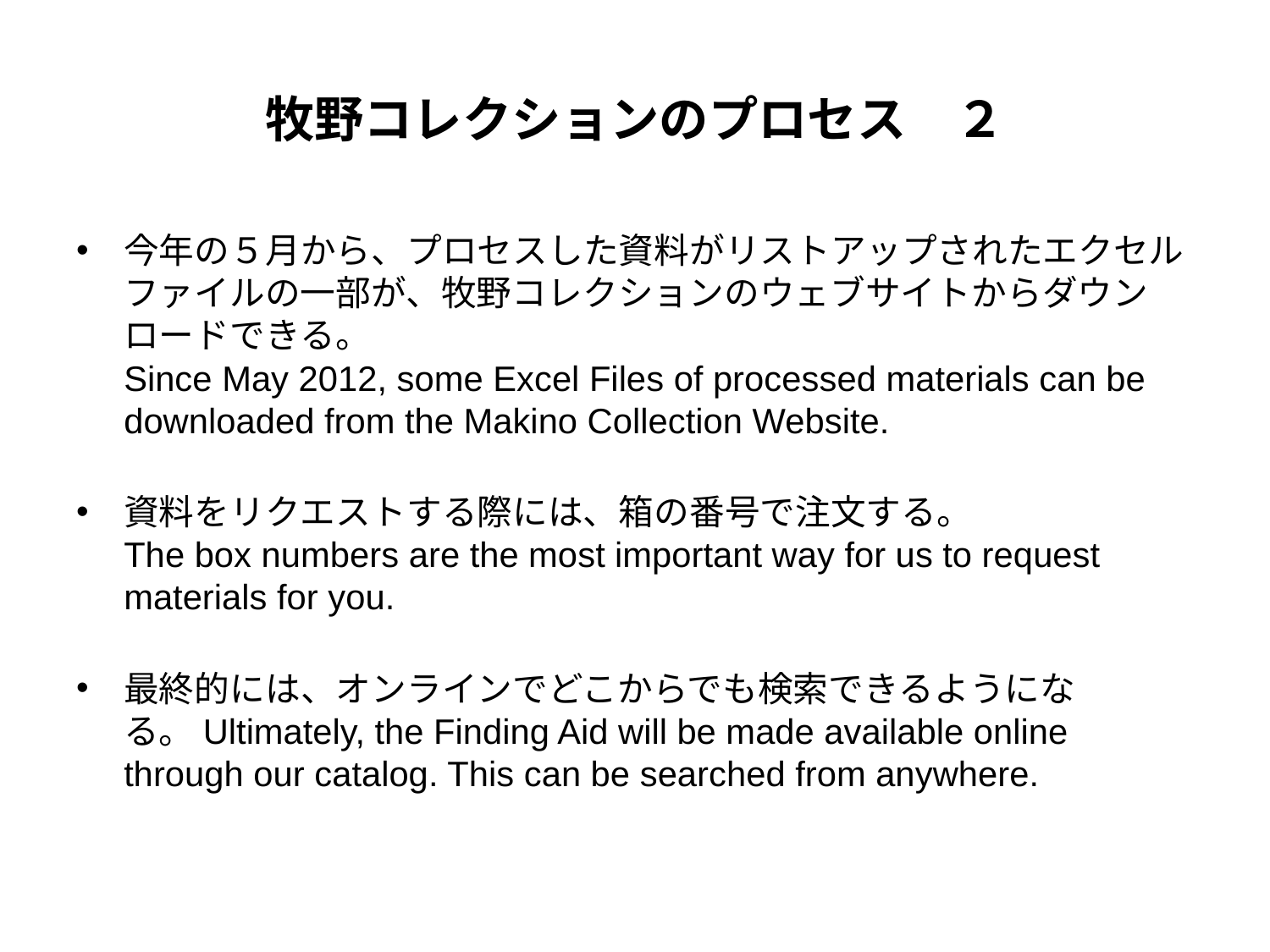

# 牧野コレクションのプロセス　２
今年の５月から、プロセスした資料がリストアップされたエクセルファイルの一部が、牧野コレクションのウェブサイトからダウンロードできる。
Since May 2012, some Excel Files of processed materials can be downloaded from the Makino Collection Website.
資料をリクエストする際には、箱の番号で注文する。
The box numbers are the most important way for us to request materials for you.
最終的には、オンラインでどこからでも検索できるようになる。Ultimately, the Finding Aid will be made available online through our catalog. This can be searched from anywhere.